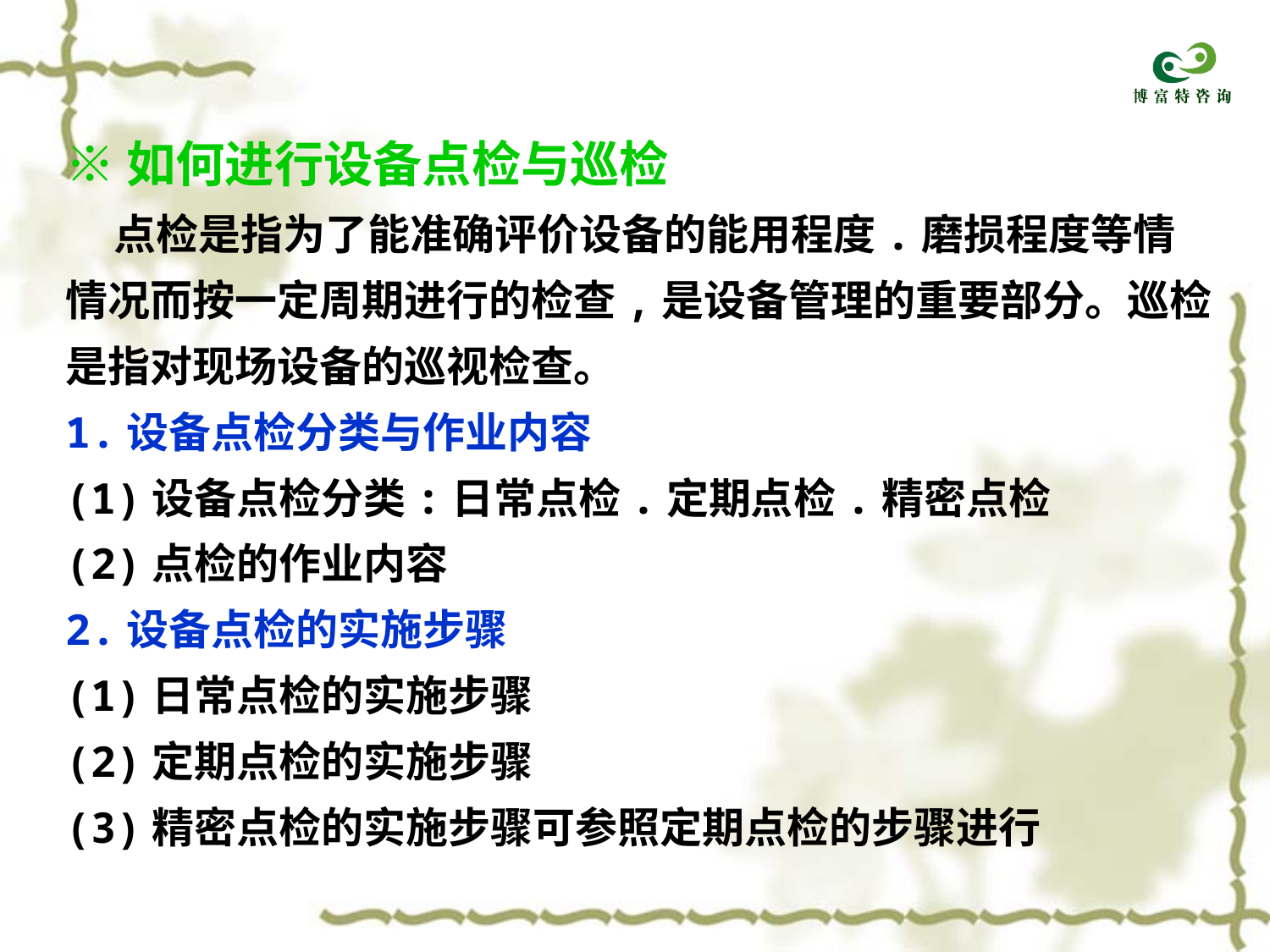

※如何进行设备点检与巡检
    点检是指为了能准确评价设备的能用程度.磨损程度等情
情况而按一定周期进行的检查,是设备管理的重要部分。巡检
是指对现场设备的巡视检查。
1.设备点检分类与作业内容
(1)设备点检分类:日常点检.定期点检.精密点检
(2)点检的作业内容
2.设备点检的实施步骤
(1)日常点检的实施步骤
(2)定期点检的实施步骤
(3)精密点检的实施步骤可参照定期点检的步骤进行